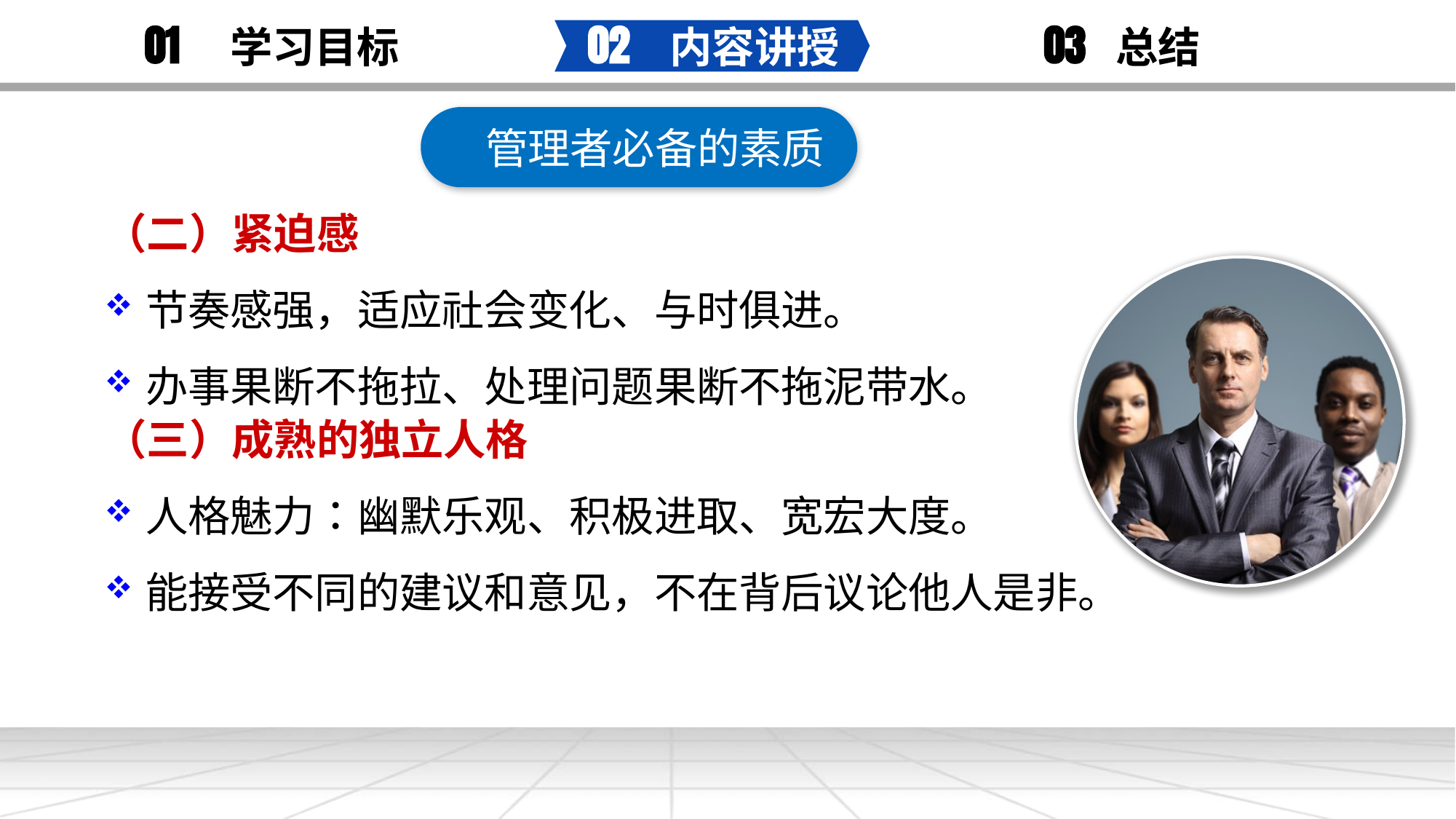

02   内容讲授
03  总结
01    学习目标

管理者必备的素质
添加
标题
（二）紧迫感
节奏感强，适应社会变化、与时俱进。
办事果断不拖拉、处理问题果断不拖泥带水。
（三）成熟的独立人格
人格魅力：幽默乐观、积极进取、宽宏大度。
能接受不同的建议和意见，不在背后议论他人是非。